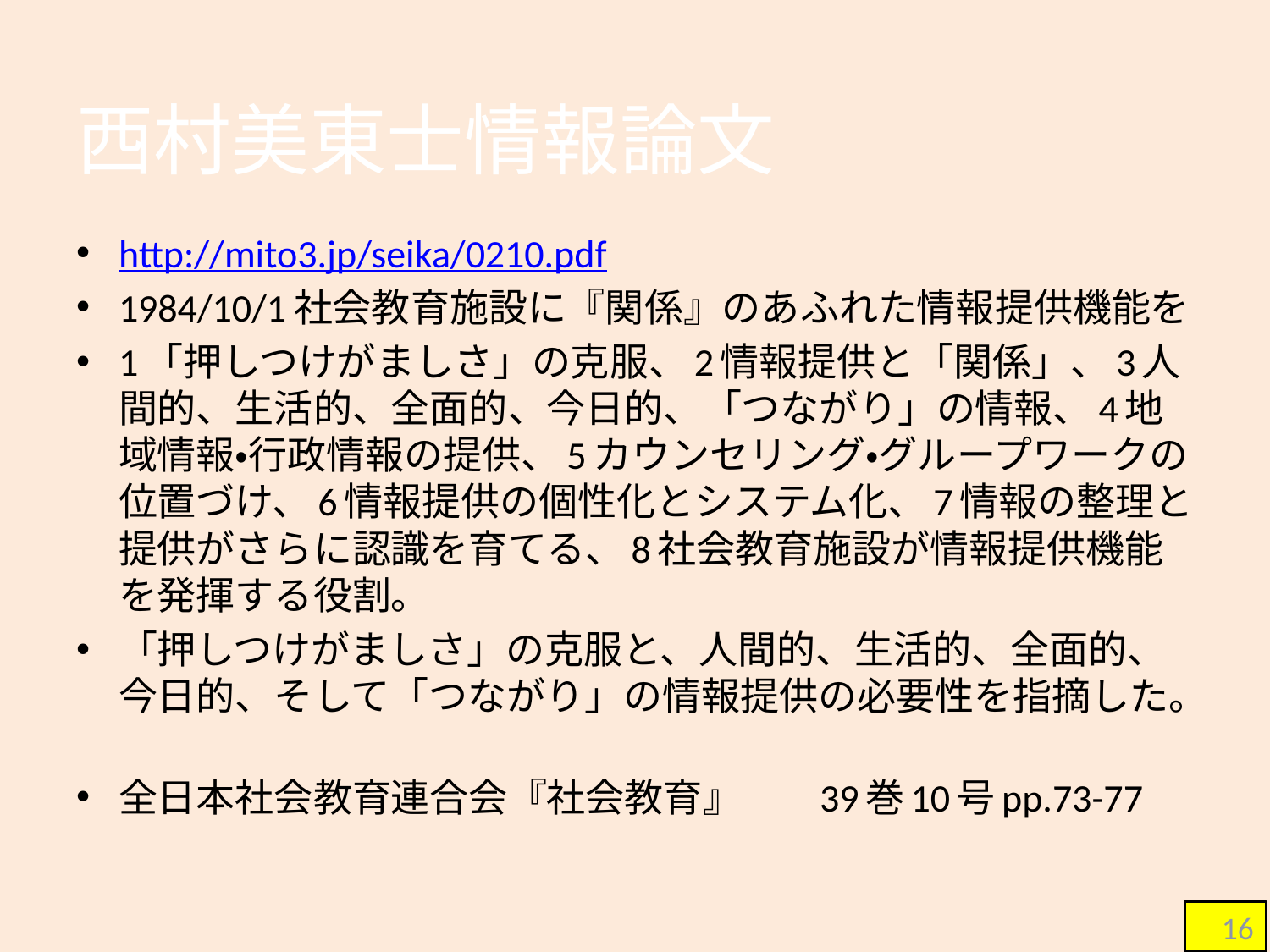

# 西村美東士情報論文
http://mito3.jp/seika/0210.pdf
1984/10/1	社会教育施設に『関係』のあふれた情報提供機能を
1「押しつけがましさ」の克服、2情報提供と「関係」、3人間的、生活的、全面的、今日的、「つながり」の情報、4地域情報・行政情報の提供、5カウンセリング・グループワークの位置づけ、6情報提供の個性化とシステム化、7情報の整理と提供がさらに認識を育てる、8社会教育施設が情報提供機能を発揮する役割。
「押しつけがましさ」の克服と、人間的、生活的、全面的、今日的、そして「つながり」の情報提供の必要性を指摘した。
全日本社会教育連合会『社会教育』	39巻10号pp.73-77
16